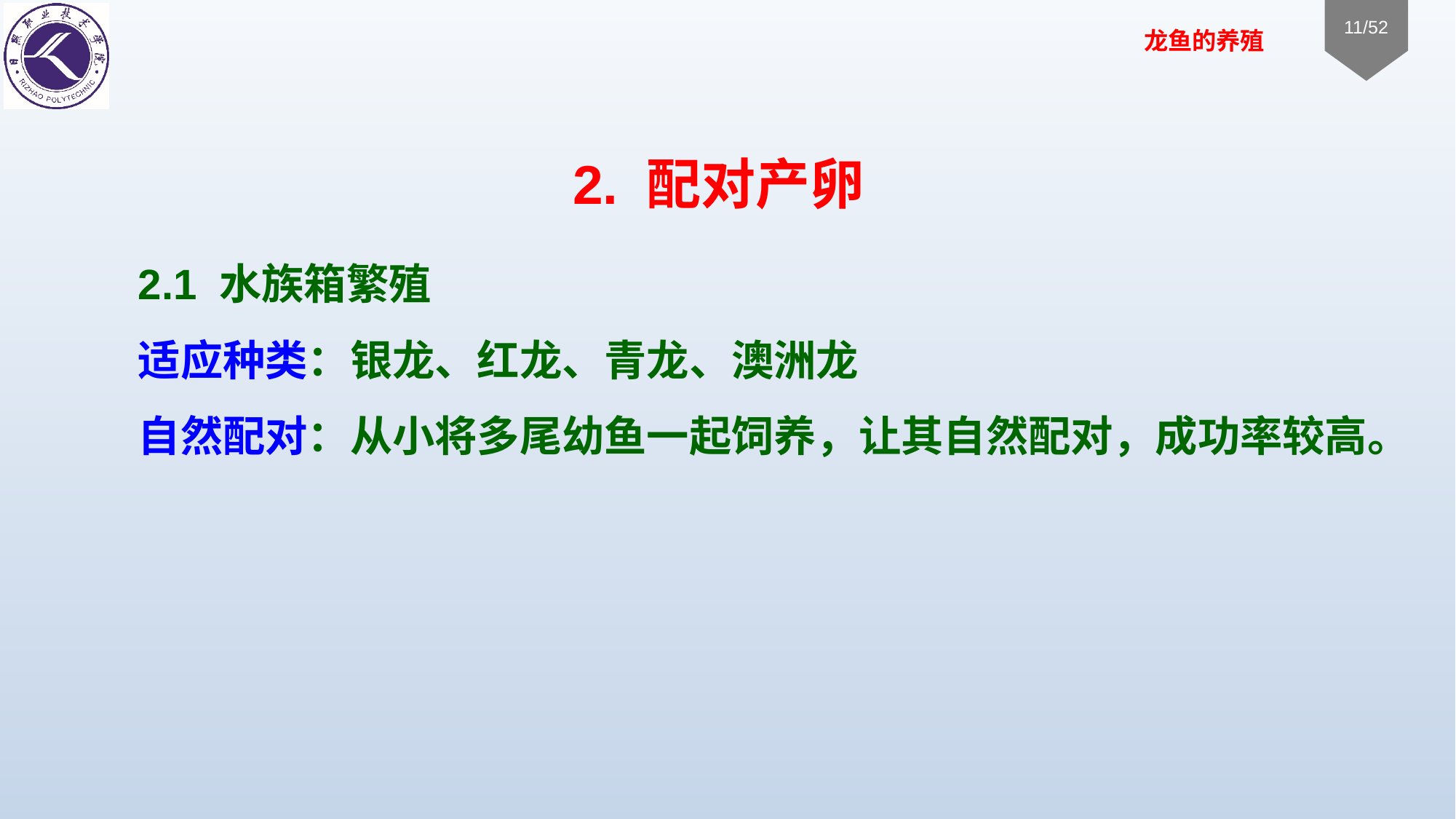

# 2. 配对产卵
2.1 水族箱繁殖
适应种类：银龙、红龙、青龙、澳洲龙
自然配对：从小将多尾幼鱼一起饲养，让其自然配对，成功率较高。